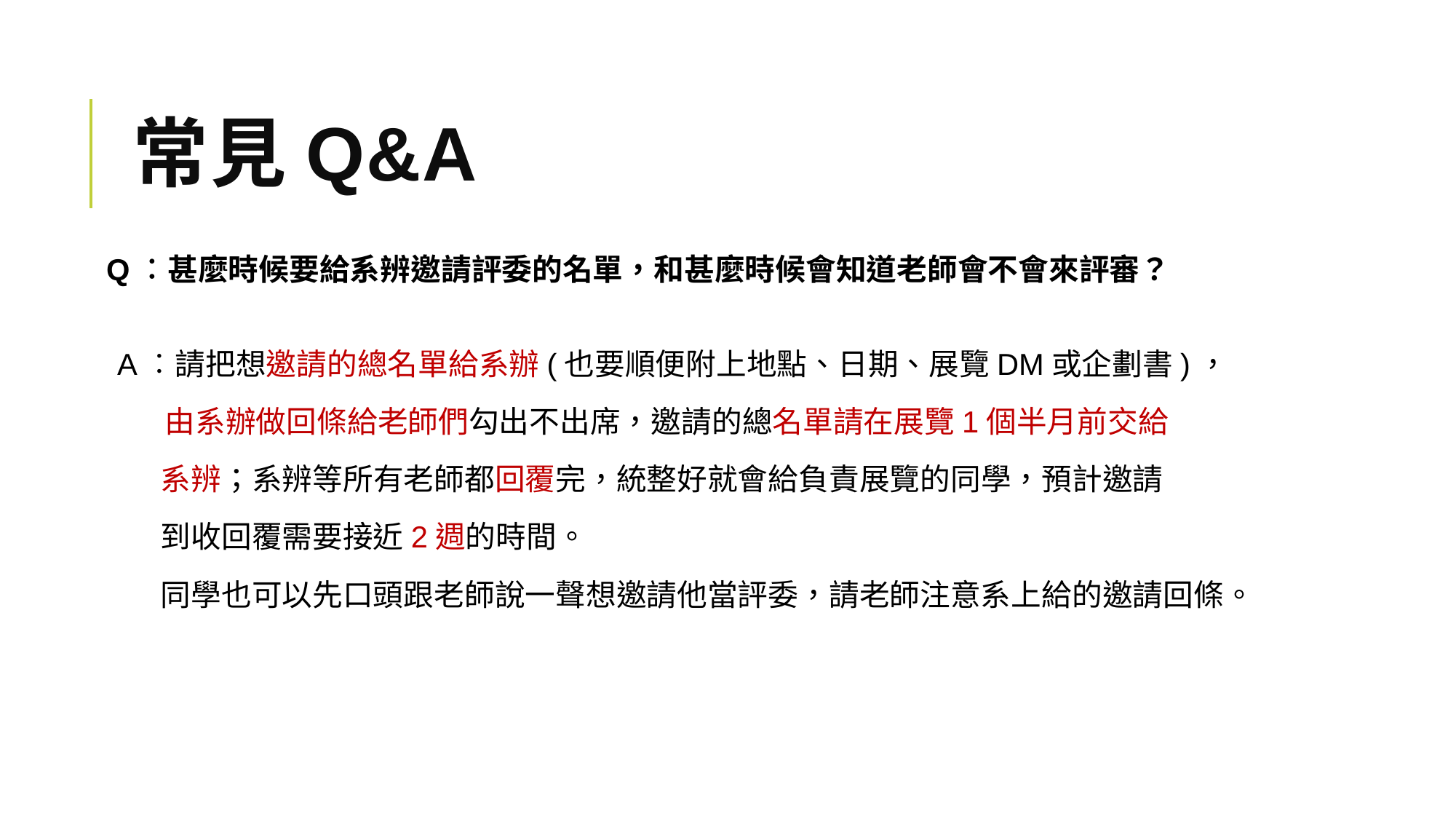

# 常見q&a
Q︰甚麼時候要給系辨邀請評委的名單，和甚麼時候會知道老師會不會來評審？
A︰請把想邀請的總名單給系辦(也要順便附上地點、日期、展覽DM或企劃書)，
      由系辦做回條給老師們勾出不出席，邀請的總名單請在展覽1個半月前交給
       系辨；系辨等所有老師都回覆完，統整好就會給負責展覽的同學，預計邀請
       到收回覆需要接近2週的時間。
       同學也可以先口頭跟老師說一聲想邀請他當評委，請老師注意系上給的邀請回條。